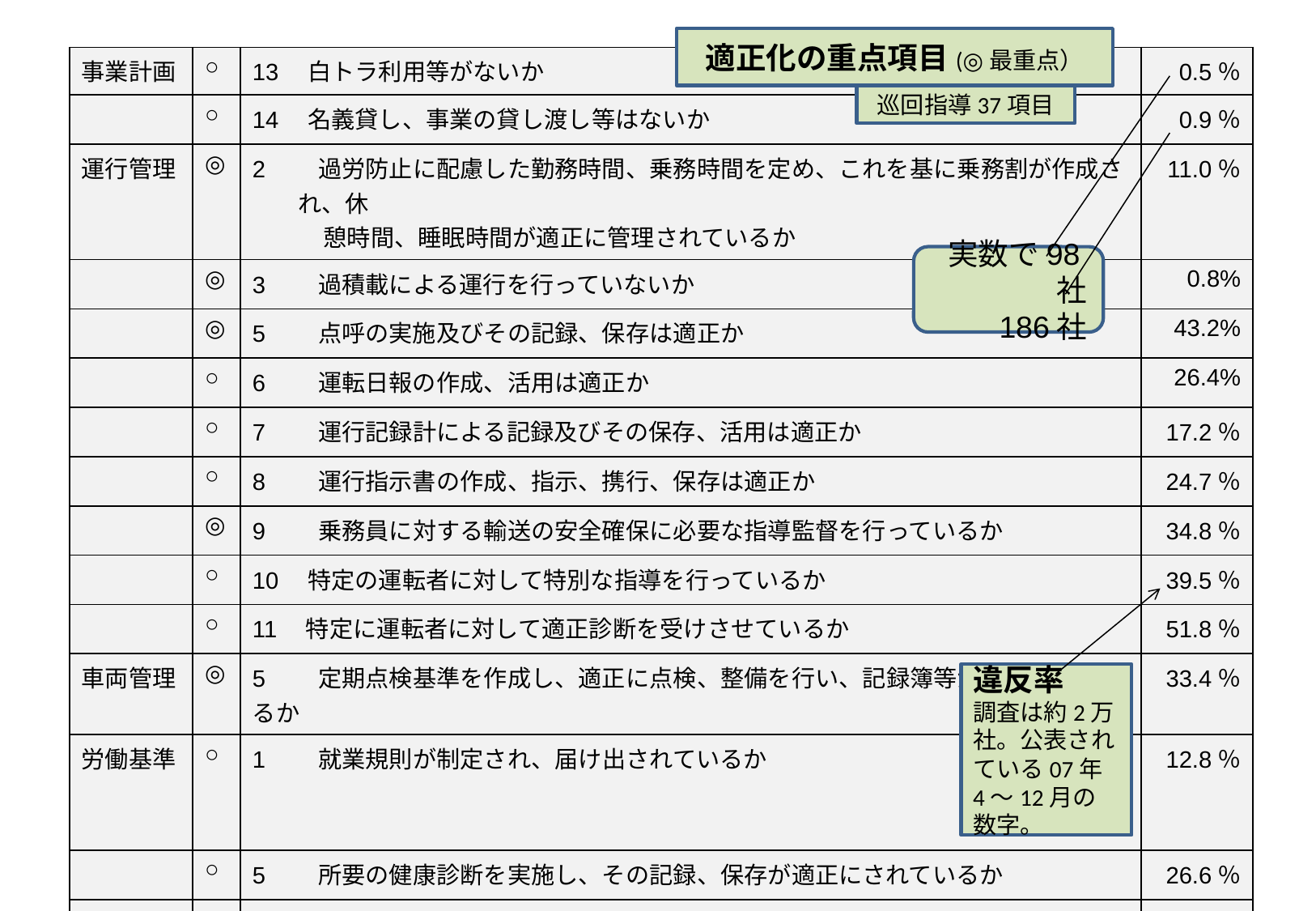

適正化の重点項目(◎最重点）
#
| 事業計画 | ○ | 13　白トラ利用等がないか | 0.5％ |
| --- | --- | --- | --- |
|  | ○ | 14　名義貸し、事業の貸し渡し等はないか | 0.9％ |
| 運行管理 | ◎ | 2　　過労防止に配慮した勤務時間、乗務時間を定め、これを基に乗務割が作成され、休　 　　　憩時間、睡眠時間が適正に管理されているか | 11.0％ |
|  | ◎ | 3　　過積載による運行を行っていないか | 0.8% |
|  | ◎ | 5　　点呼の実施及びその記録、保存は適正か | 43.2% |
|  | ○ | 6　　運転日報の作成、活用は適正か | 26.4% |
|  | ○ | 7　　運行記録計による記録及びその保存、活用は適正か | 17.2％ |
|  | ○ | 8　　運行指示書の作成、指示、携行、保存は適正か | 24.7％ |
|  | ◎ | 9　　乗務員に対する輸送の安全確保に必要な指導監督を行っているか | 34.8％ |
|  | ○ | 10　特定の運転者に対して特別な指導を行っているか | 39.5％ |
|  | ○ | 11　特定に運転者に対して適正診断を受けさせているか | 51.8％ |
| 車両管理 | ◎ | 5　　定期点検基準を作成し、適正に点検、整備を行い、記録簿等が保存されているか | 33.4％ |
| 労働基準 | ○ | 1　　就業規則が制定され、届け出されているか | 12.8％ |
|  | ○ | 5　　所要の健康診断を実施し、その記録、保存が適正にされているか | 26.6％ |
| 法定福利 | ○ | 1　　労災保険・雇用保険に加入しているか | 12.8％ |
|  | ○ | 2　　健康保険・厚生年金保険に加入しているか | 26.5％ |
巡回指導37項目
実数で98社
186社
違反率
調査は約2万社。公表されている07年4～12月の数字。
28